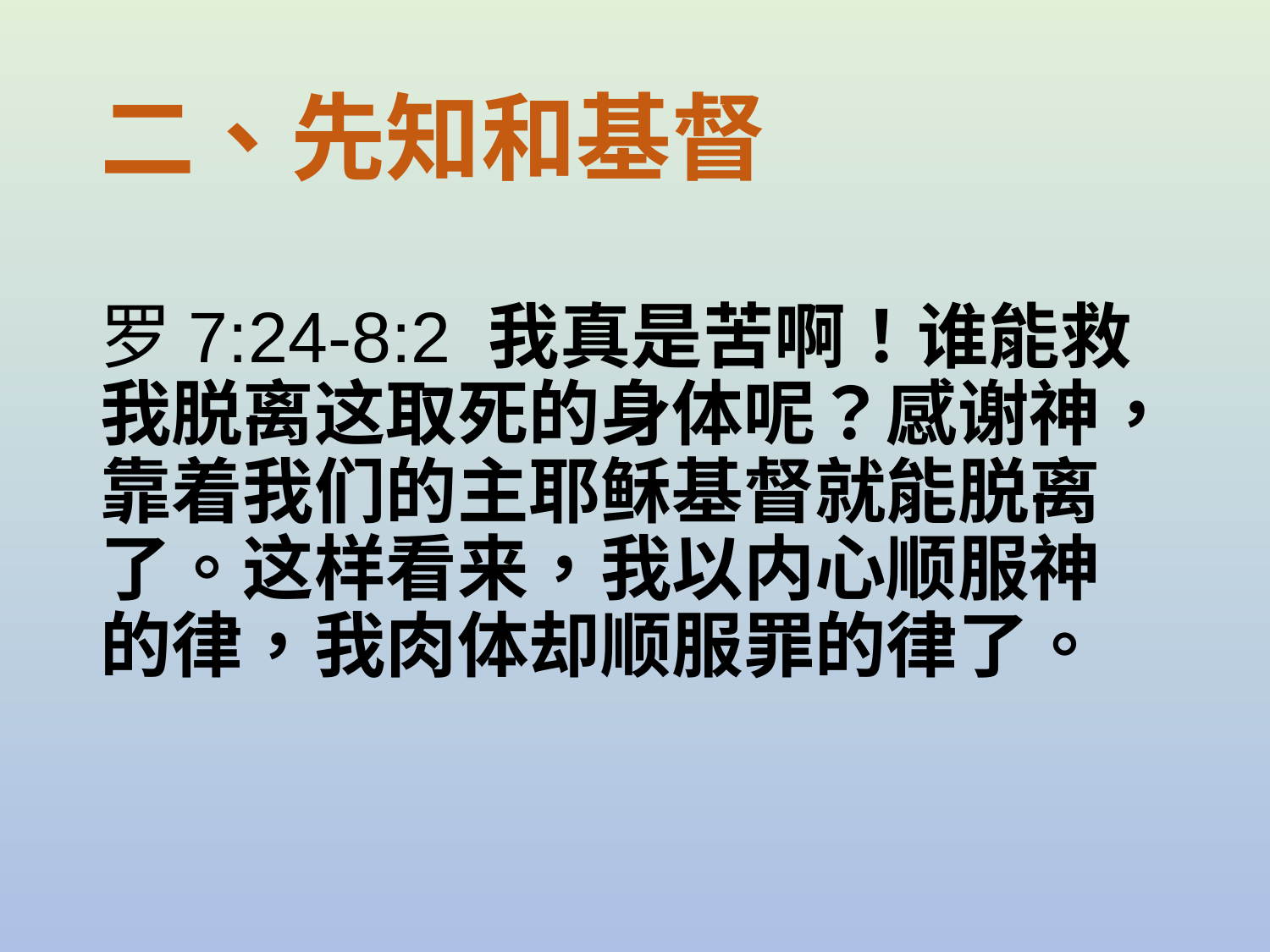

# 二、先知和基督
罗7:24-8:2 我真是苦啊！谁能救我脱离这取死的身体呢？感谢神，靠着我们的主耶稣基督就能脱离了。这样看来，我以内心顺服神的律，我肉体却顺服罪的律了。